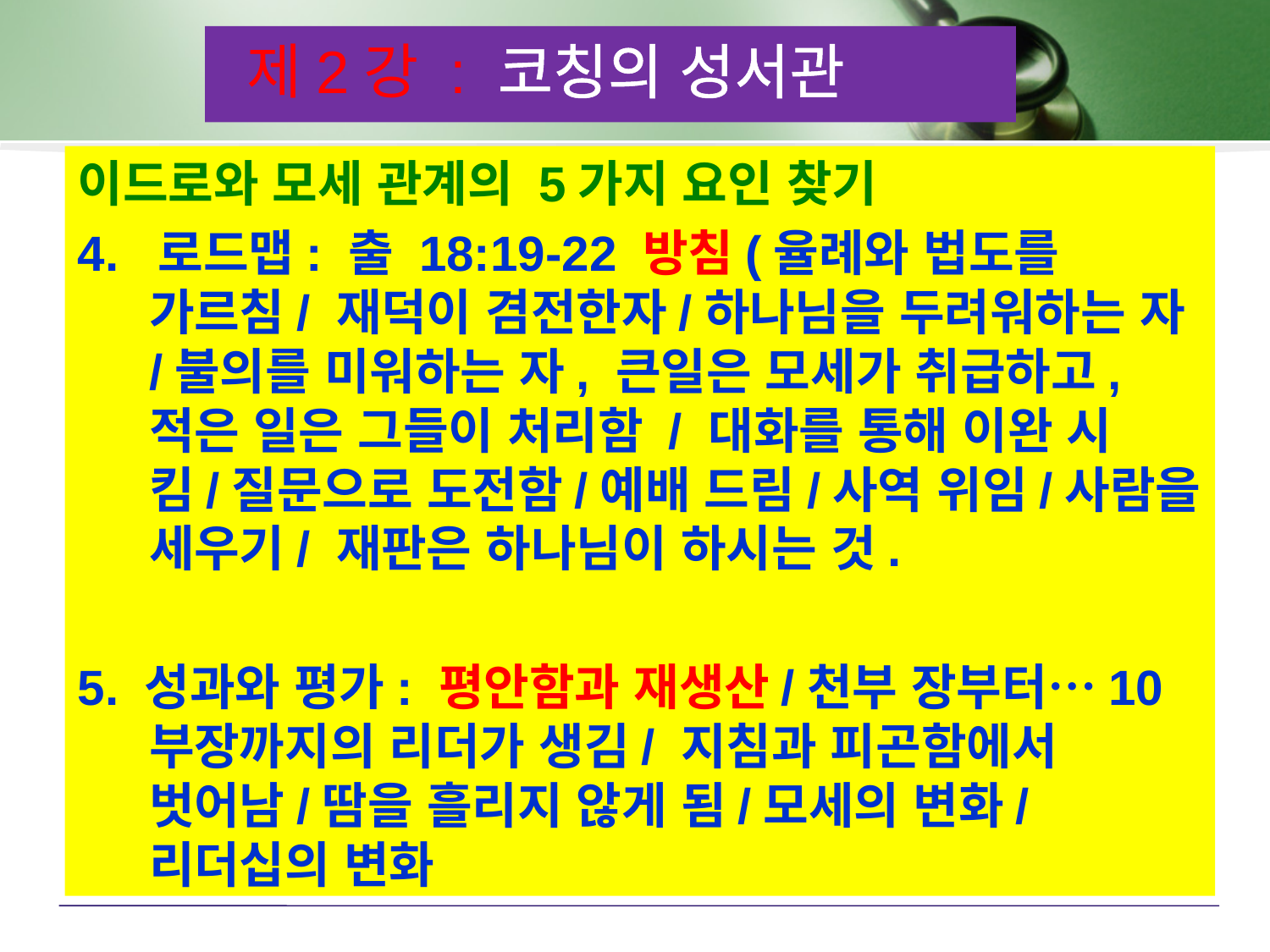

제2강 : 코칭의 성서관
이드로와 모세 관계의 5가지 요인 찾기
4.  로드맵: 출 18:19-22 방침(율례와 법도를 가르침/ 재덕이 겸전한자/하나님을 두려워하는 자/불의를 미워하는 자, 큰일은 모세가 취급하고,적은 일은 그들이 처리함 / 대화를 통해 이완 시킴/질문으로 도전함/예배 드림/사역 위임/사람을 세우기/ 재판은 하나님이 하시는 것.

5. 성과와 평가: 평안함과 재생산/천부 장부터…10부장까지의 리더가 생김/ 지침과 피곤함에서 벗어남/땀을 흘리지 않게 됨/모세의 변화/리더십의 변화